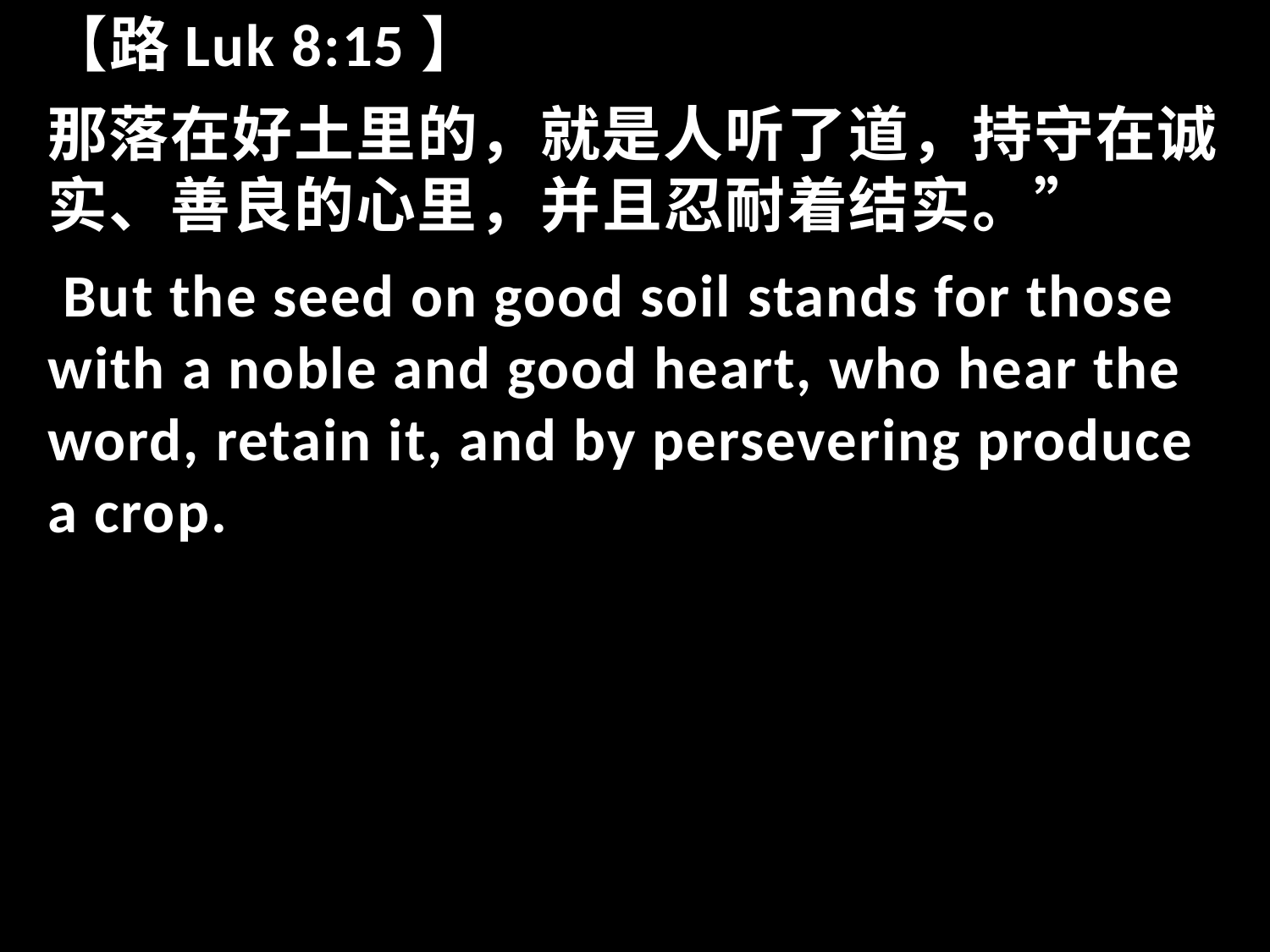

【路Luk 8:15】
那落在好土里的，就是人听了道，持守在诚实、善良的心里，并且忍耐着结实。”
 But the seed on good soil stands for those with a noble and good heart, who hear the word, retain it, and by persevering produce a crop.